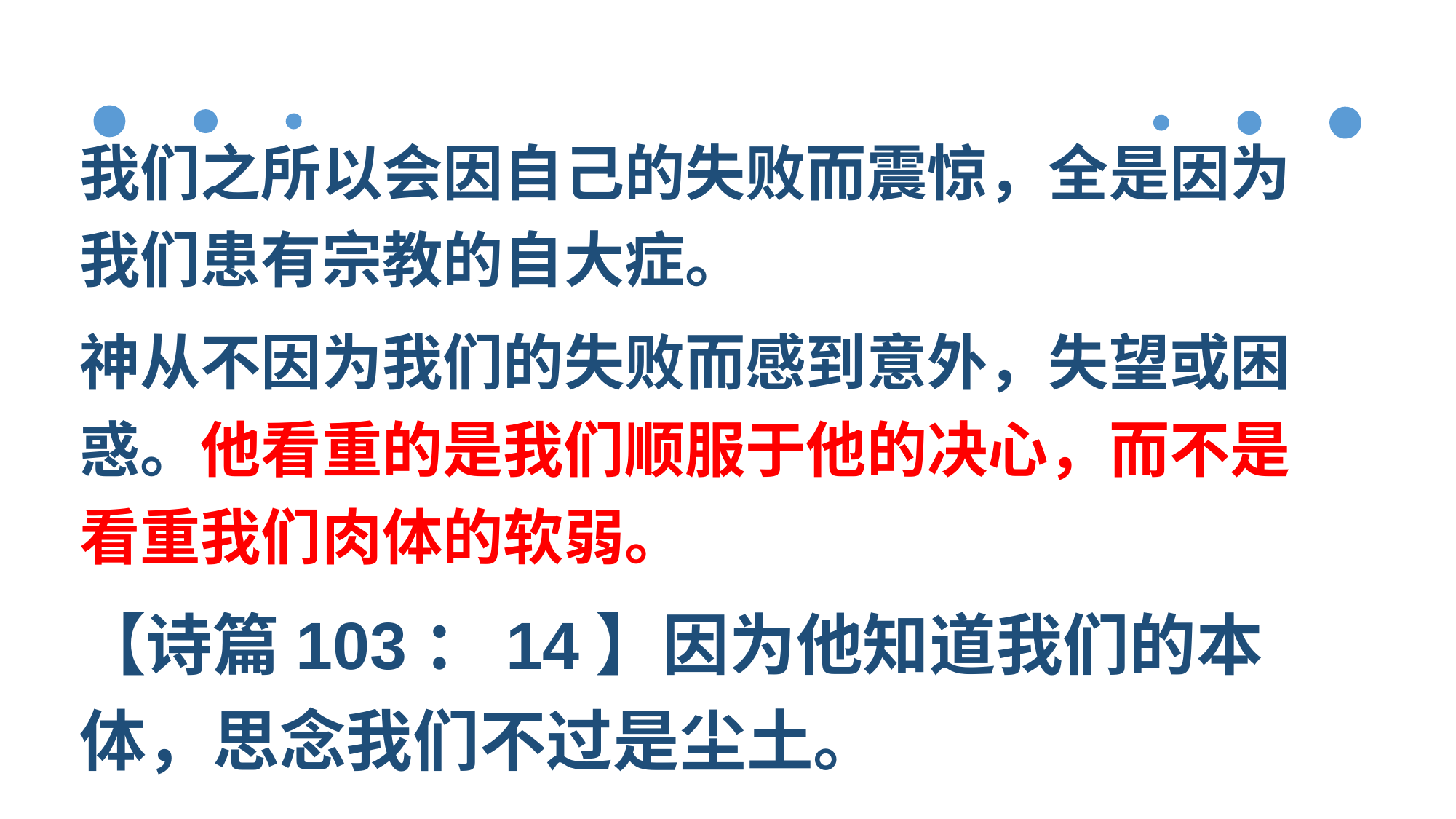

我们之所以会因自己的失败而震惊，全是因为我们患有宗教的自大症。
神从不因为我们的失败而感到意外，失望或困惑。他看重的是我们顺服于他的决心，而不是看重我们肉体的软弱。
【诗篇103：14】因为他知道我们的本体，思念我们不过是尘土。